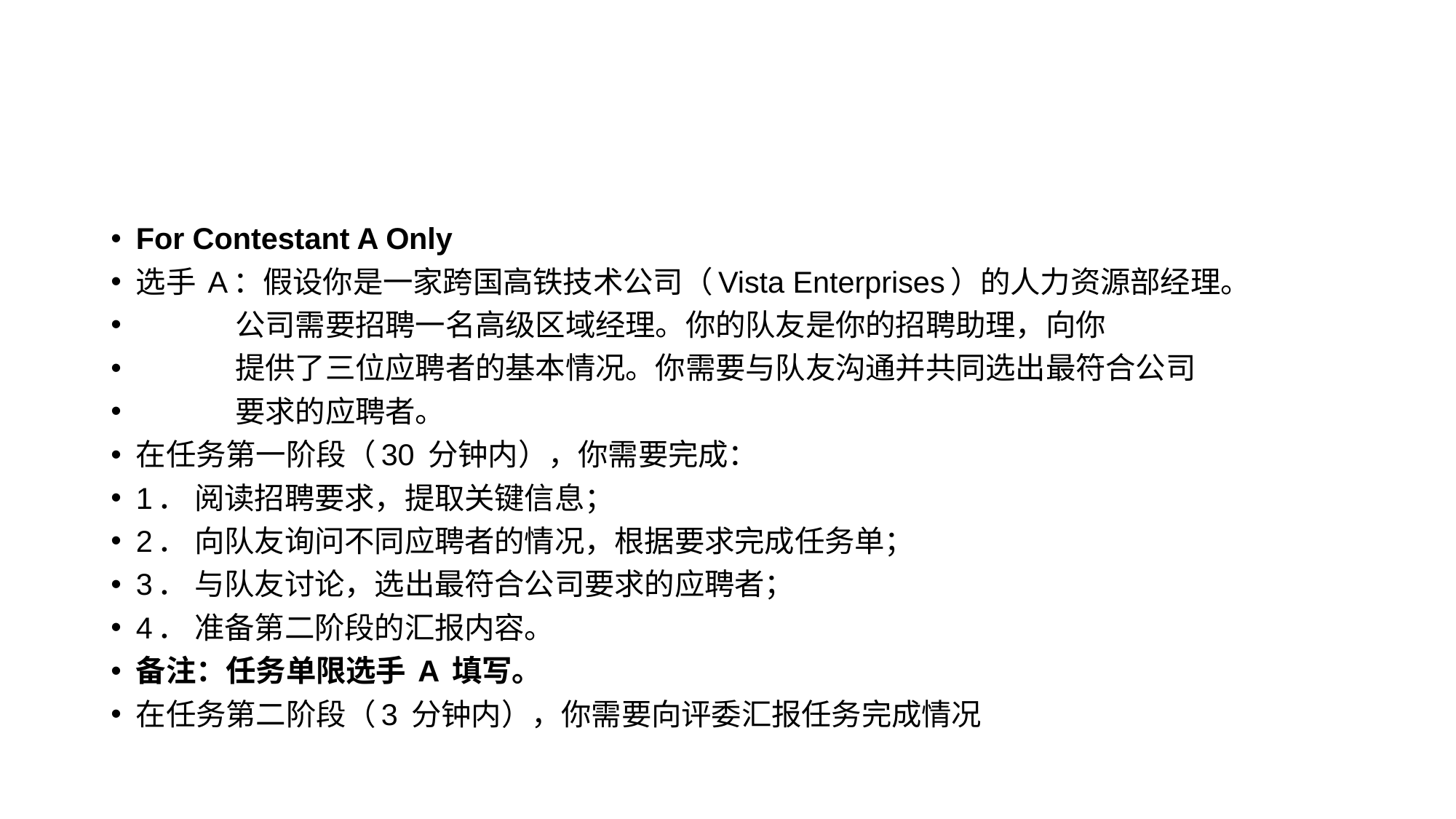

#
For Contestant A Only
选手 A：假设你是一家跨国高铁技术公司（Vista Enterprises）的人力资源部经理。
              公司需要招聘一名高级区域经理。你的队友是你的招聘助理，向你
              提供了三位应聘者的基本情况。你需要与队友沟通并共同选出最符合公司
              要求的应聘者。
在任务第一阶段（30 分钟内），你需要完成：
1． 阅读招聘要求，提取关键信息；
2． 向队友询问不同应聘者的情况，根据要求完成任务单；
3． 与队友讨论，选出最符合公司要求的应聘者；
4． 准备第二阶段的汇报内容。
备注：任务单限选手 A 填写。
在任务第二阶段（3 分钟内），你需要向评委汇报任务完成情况